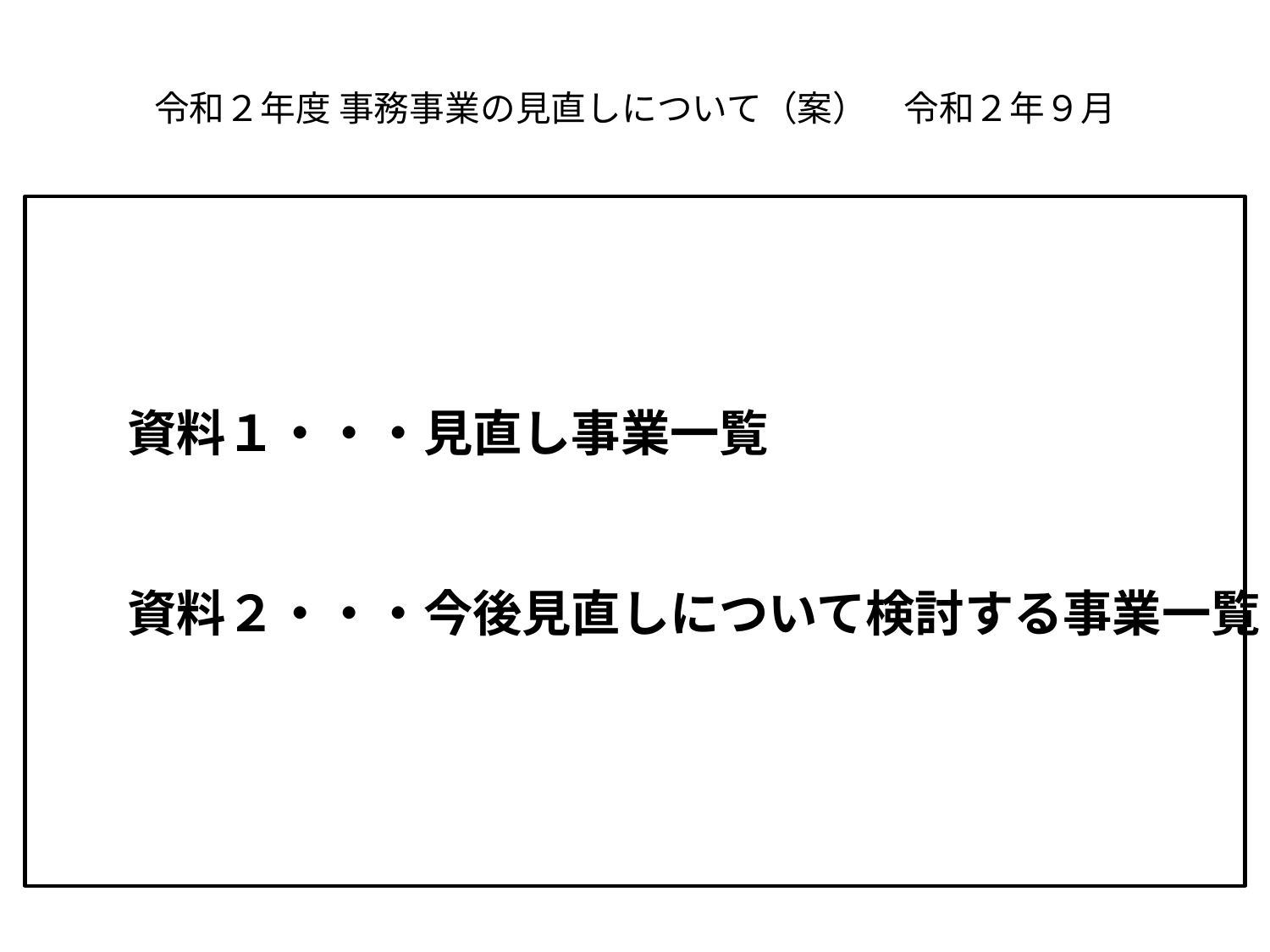

#
令和２年度 事務事業の見直しについて（案）　令和２年９月

資料１・・・見直し事業一覧
資料２・・・今後見直しについて検討する事業一覧